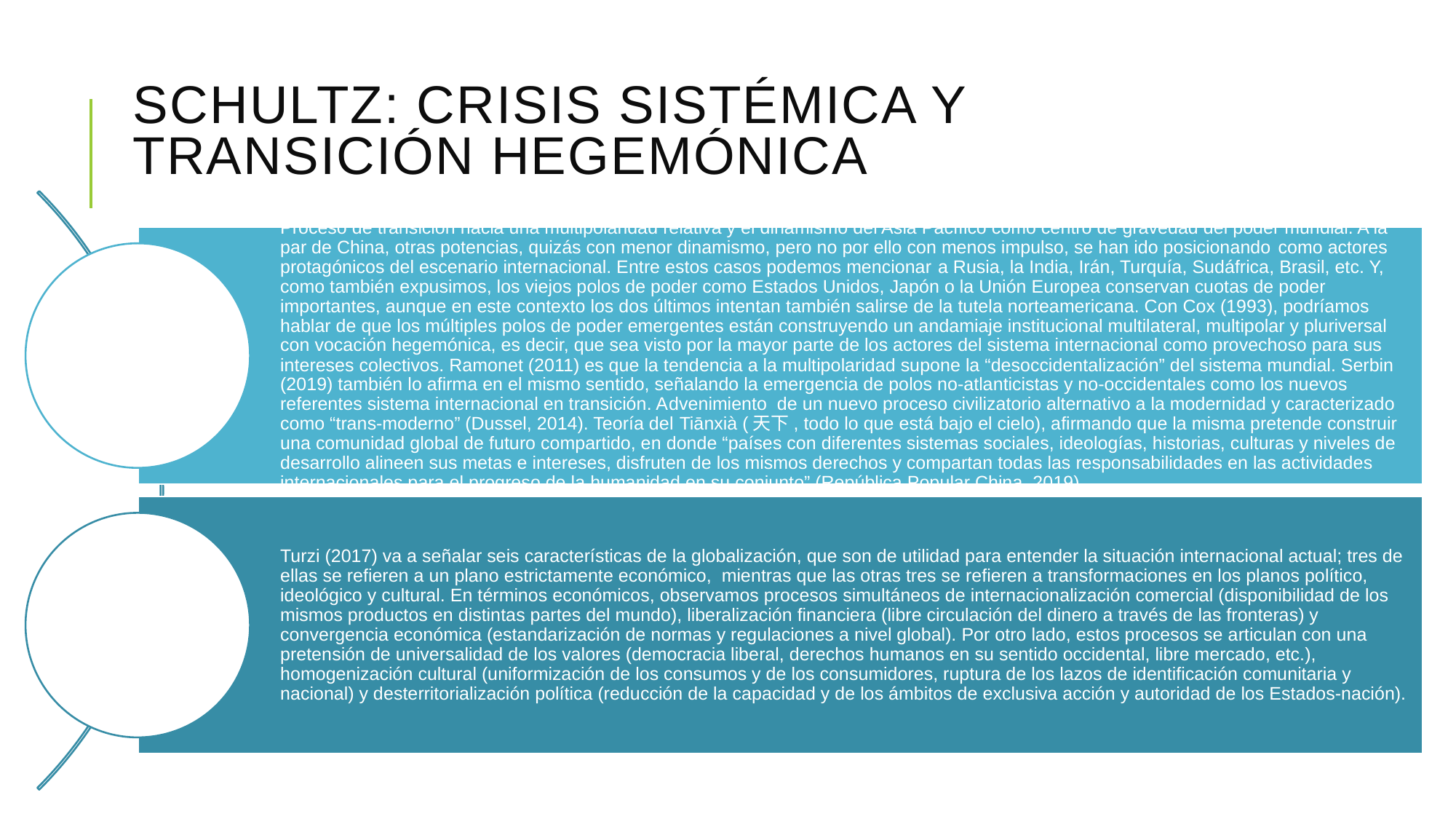

# Schultz: crisis sistémica y transición hegemónica
Proceso de transición hacia una multipolaridad relativa y el dinamismo del Asia Pacífico como centro de gravedad del poder mundial. A la par de China, otras potencias, quizás con menor dinamismo, pero no por ello con menos impulso, se han ido posicionando como actores protagónicos del escenario internacional. Entre estos casos podemos mencionar a Rusia, la India, Irán, Turquía, Sudáfrica, Brasil, etc. Y, como también expusimos, los viejos polos de poder como Estados Unidos, Japón o la Unión Europea conservan cuotas de poder importantes, aunque en este contexto los dos últimos intentan también salirse de la tutela norteamericana. Con Cox (1993), podríamos hablar de que los múltiples polos de poder emergentes están construyendo un andamiaje institucional multilateral, multipolar y pluriversal con vocación hegemónica, es decir, que sea visto por la mayor parte de los actores del sistema internacional como provechoso para sus intereses colectivos. Ramonet (2011) es que la tendencia a la multipolaridad supone la “desoccidentalización” del sistema mundial. Serbin (2019) también lo afirma en el mismo sentido, señalando la emergencia de polos no-atlanticistas y no-occidentales como los nuevos referentes sistema internacional en transición. Advenimiento  de un nuevo proceso civilizatorio alternativo a la modernidad y caracterizado como “trans-moderno” (Dussel, 2014). Teoría del Tiānxià (天下, todo lo que está bajo el cielo), afirmando que la misma pretende construir una comunidad global de futuro compartido, en donde “países con diferentes sistemas sociales, ideologías, historias, culturas y niveles de desarrollo alineen sus metas e intereses, disfruten de los mismos derechos y compartan todas las responsabilidades en las actividades internacionales para el progreso de la humanidad en su conjunto” (República Popular China, 2019).
Turzi (2017) va a señalar seis características de la globalización, que son de utilidad para entender la situación internacional actual; tres de ellas se refieren a un plano estrictamente económico,  mientras que las otras tres se refieren a transformaciones en los planos político, ideológico y cultural. En términos económicos, observamos procesos simultáneos de internacionalización comercial (disponibilidad de los mismos productos en distintas partes del mundo), liberalización financiera (libre circulación del dinero a través de las fronteras) y convergencia económica (estandarización de normas y regulaciones a nivel global). Por otro lado, estos procesos se articulan con una pretensión de universalidad de los valores (democracia liberal, derechos humanos en su sentido occidental, libre mercado, etc.), homogenización cultural (uniformización de los consumos y de los consumidores, ruptura de los lazos de identificación comunitaria y nacional) y desterritorialización política (reducción de la capacidad y de los ámbitos de exclusiva acción y autoridad de los Estados-nación).